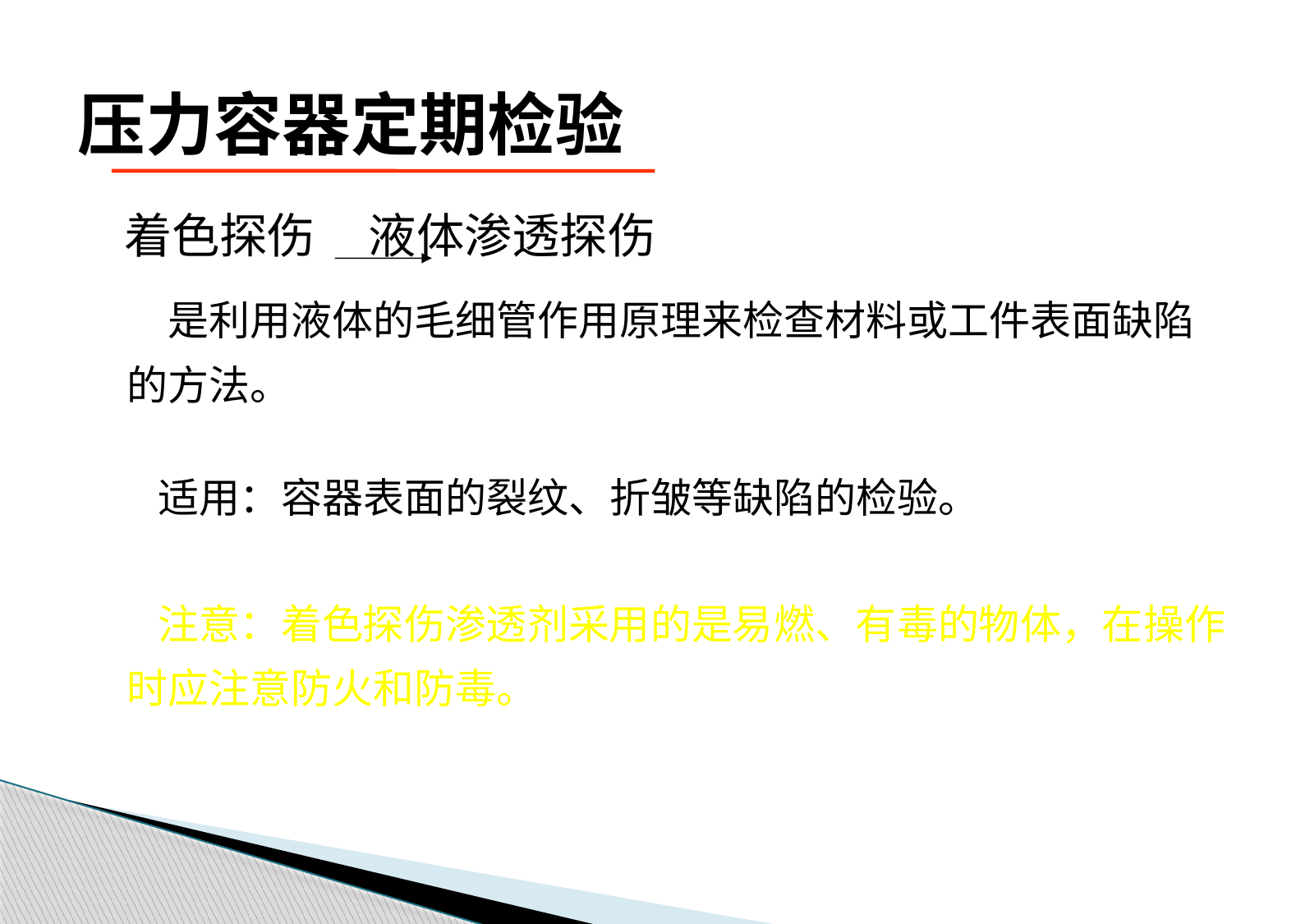

# 压力容器定期检验

  着色探伤     液体渗透探伤
      是利用液体的毛细管作用原理来检查材料或工件表面缺陷的方法。

      适用：容器表面的裂纹、折皱等缺陷的检验。

      注意：着色探伤渗透剂采用的是易燃、有毒的物体，在操作时应注意防火和防毒。